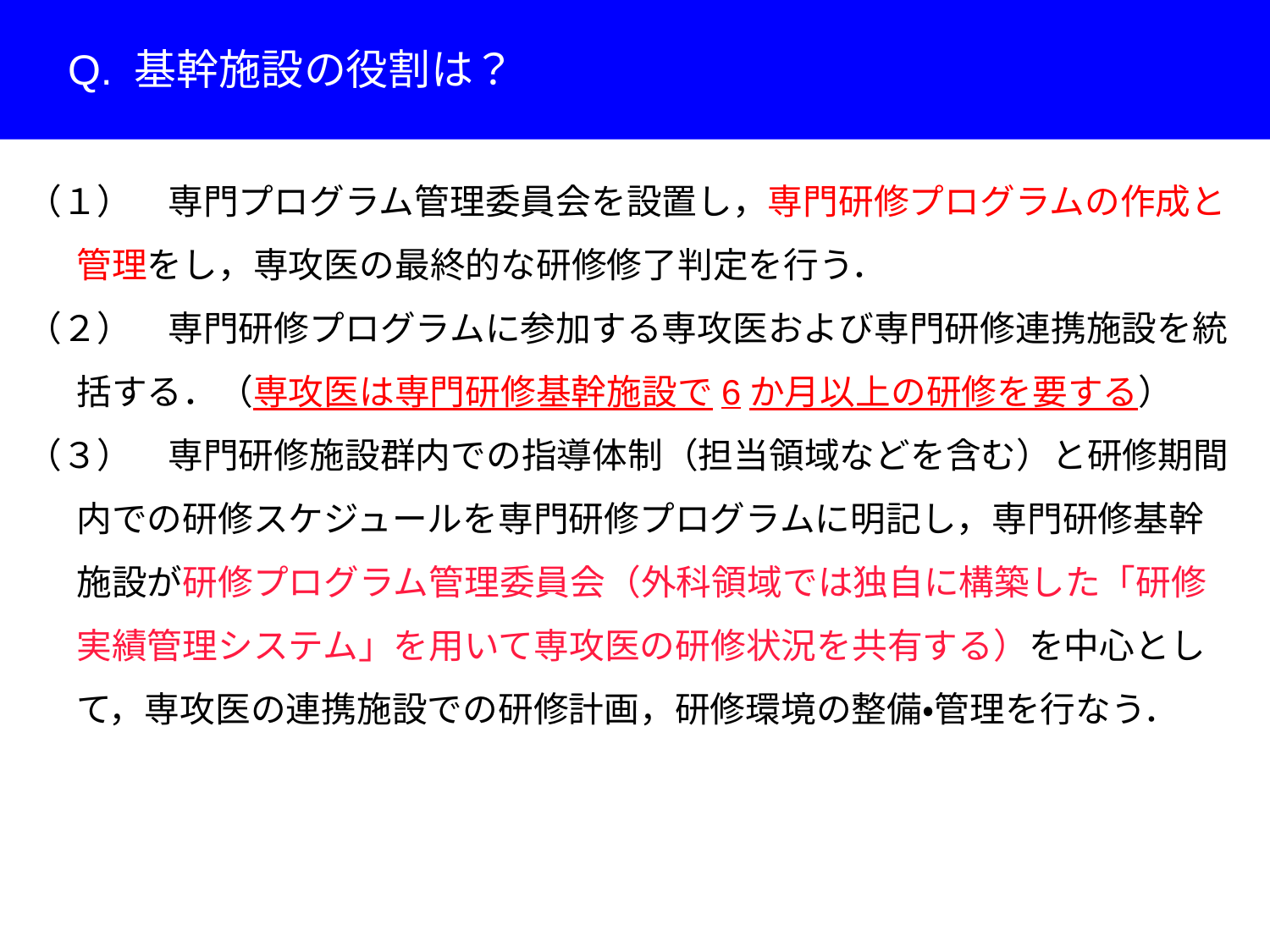

Q. 基幹施設の役割は？

（１）　専門プログラム管理委員会を設置し，専門研修プログラムの作成と管理をし，専攻医の最終的な研修修了判定を行う．
（２）　専門研修プログラムに参加する専攻医および専門研修連携施設を統括する．（専攻医は専門研修基幹施設で6か月以上の研修を要する）
（３）　専門研修施設群内での指導体制（担当領域などを含む）と研修期間内での研修スケジュールを専門研修プログラムに明記し，専門研修基幹施設が研修プログラム管理委員会（外科領域では独自に構築した「研修実績管理システム」を用いて専攻医の研修状況を共有する）を中心として，専攻医の連携施設での研修計画，研修環境の整備・管理を行なう．